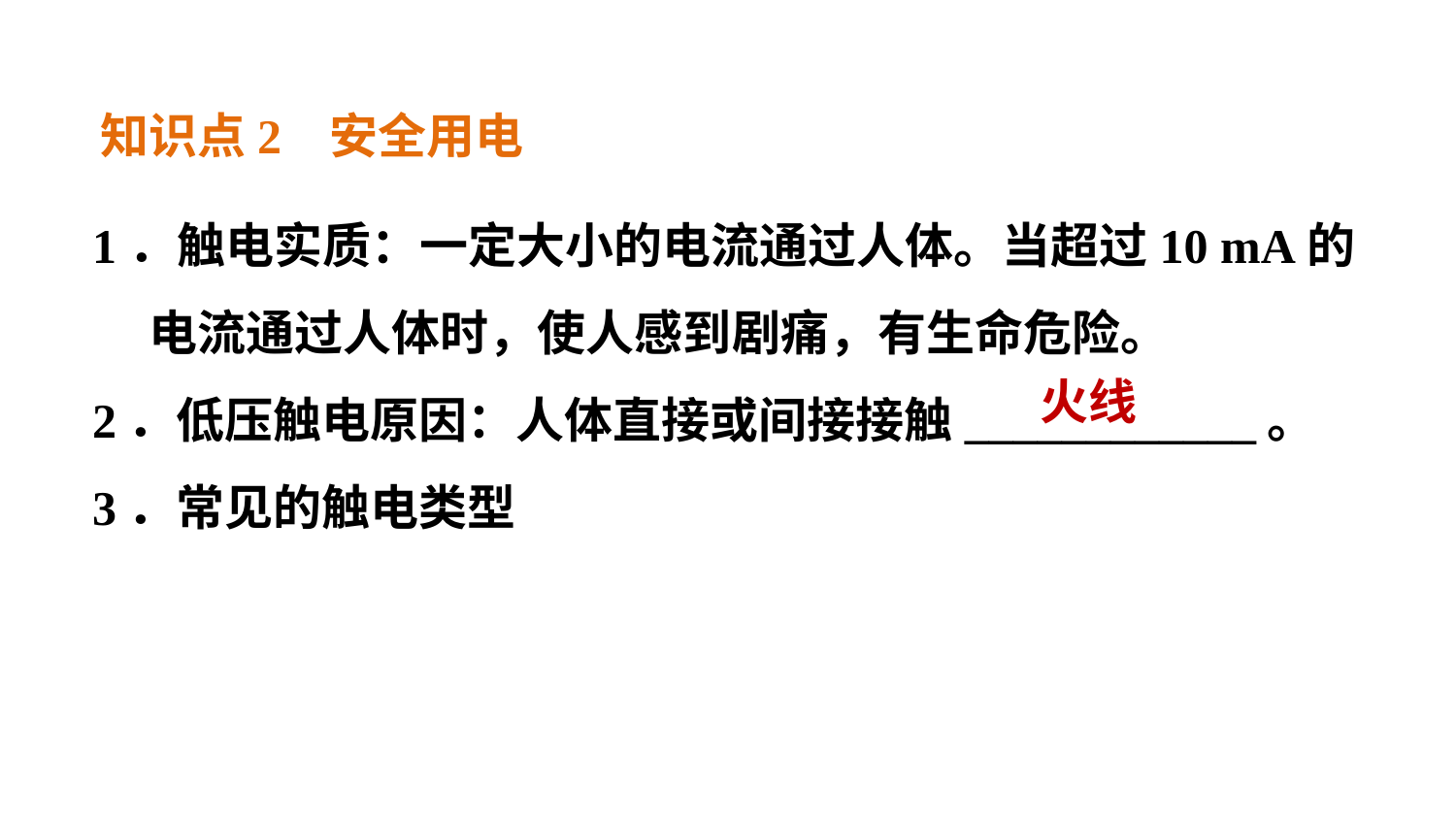

知识点2   安全用电
1．触电实质：一定大小的电流通过人体。当超过10 mA的电流通过人体时，使人感到剧痛，有生命危险。
2．低压触电原因：人体直接或间接接触____________。
3．常见的触电类型
火线